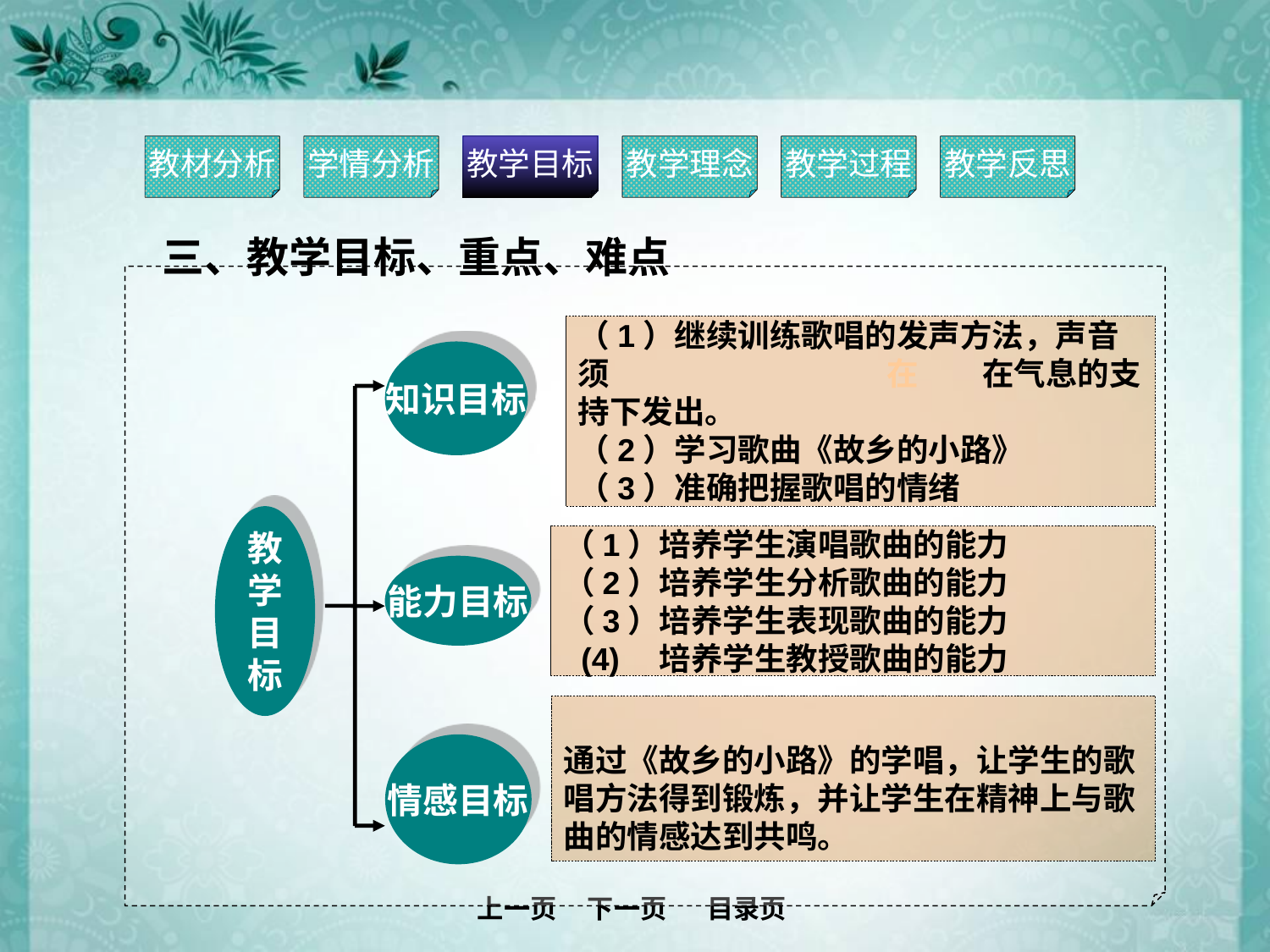

三、教学目标、重点、难点

（1）继续训练歌唱的发声方法，声音须            　　　　　　在　　在气息的支持下发出。
（2）学习歌曲《故乡的小路》
（3）准确把握歌唱的情绪
知识目标

教学目标
（1）培养学生演唱歌曲的能力
（2）培养学生分析歌曲的能力
（3）培养学生表现歌曲的能力
  (4)　培养学生教授歌曲的能力
能力目标

通过《故乡的小路》的学唱，让学生的歌唱方法得到锻炼，并让学生在精神上与歌曲的情感达到共鸣。
情感目标